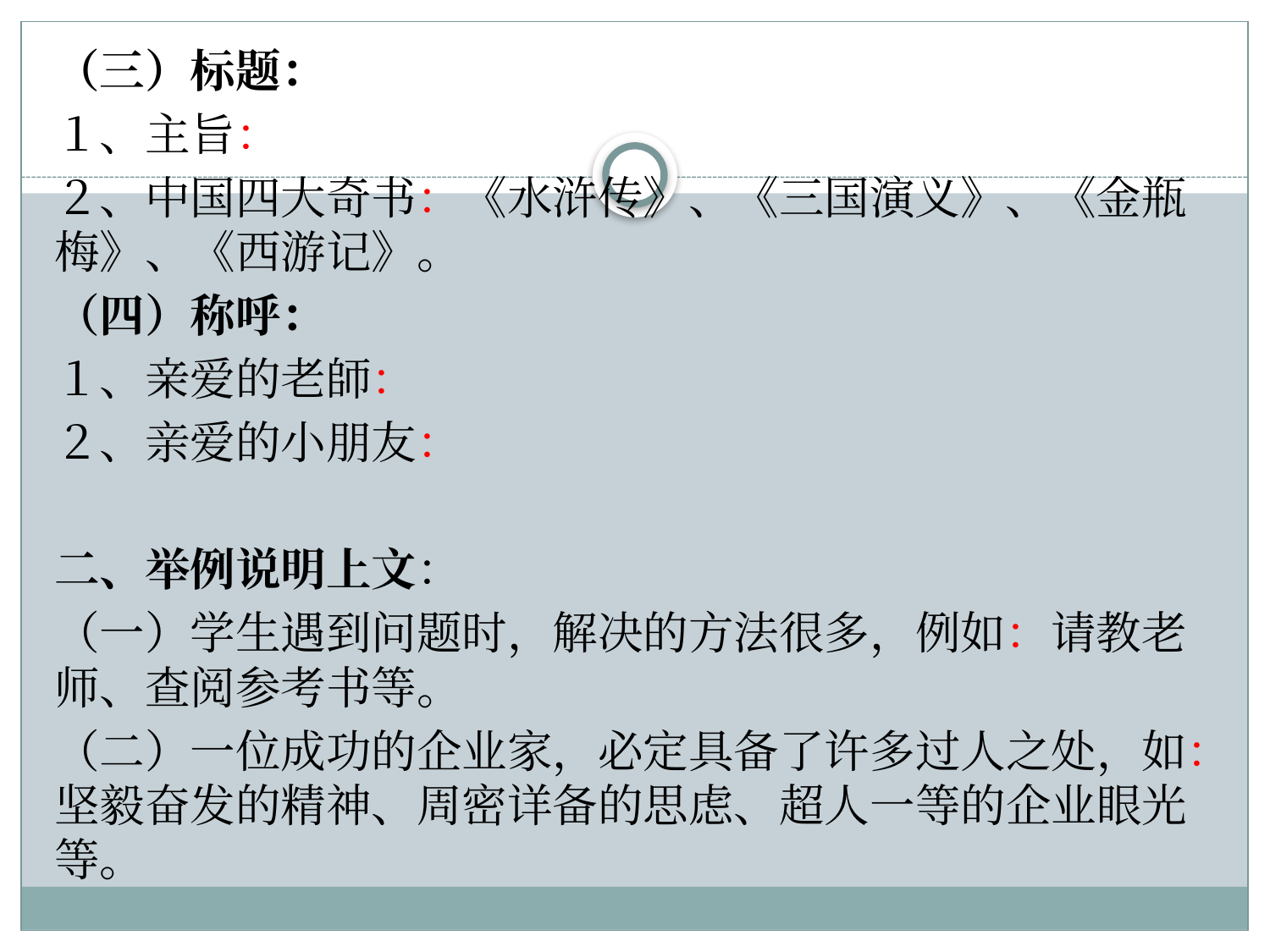

#
（三）标题：
１、主旨：
２、中国四大奇书：《水浒传》、《三国演义》、《金瓶梅》、《西游记》。
（四）称呼：
１、亲爱的老師：
２、亲爱的小朋友：

二、举例说明上文：
（一）学生遇到问题时，解决的方法很多，例如：请教老师、查阅参考书等。
（二）一位成功的企业家，必定具备了许多过人之处，如：坚毅奋发的精神、周密详备的思虑、超人一等的企业眼光等。